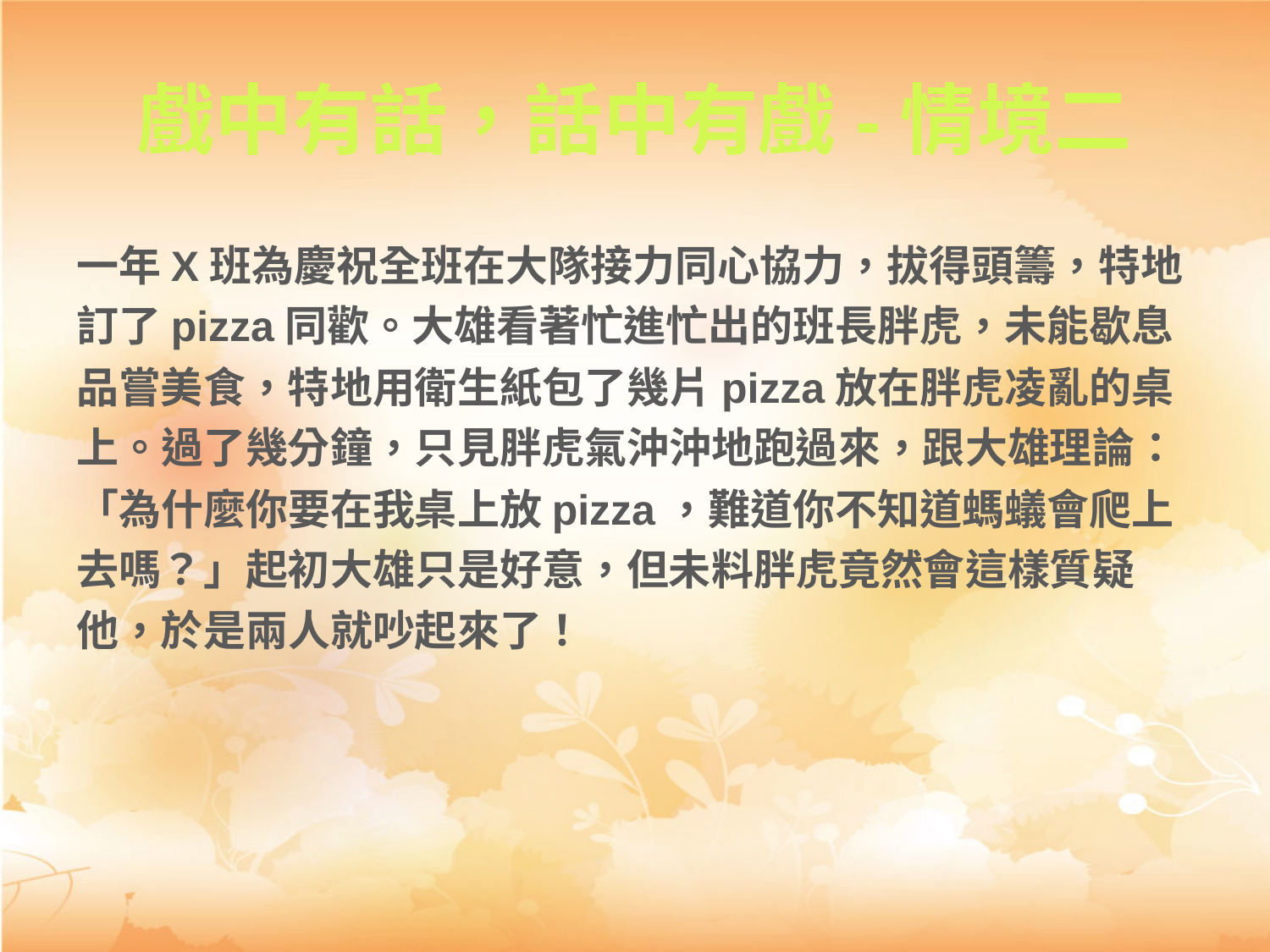

# 戲中有話，話中有戲-情境二
一年X班為慶祝全班在大隊接力同心協力，拔得頭籌，特地訂了pizza同歡。大雄看著忙進忙出的班長胖虎，未能歇息品嘗美食，特地用衛生紙包了幾片pizza放在胖虎凌亂的桌上。過了幾分鐘，只見胖虎氣沖沖地跑過來，跟大雄理論：「為什麼你要在我桌上放pizza，難道你不知道螞蟻會爬上去嗎？」起初大雄只是好意，但未料胖虎竟然會這樣質疑他，於是兩人就吵起來了！